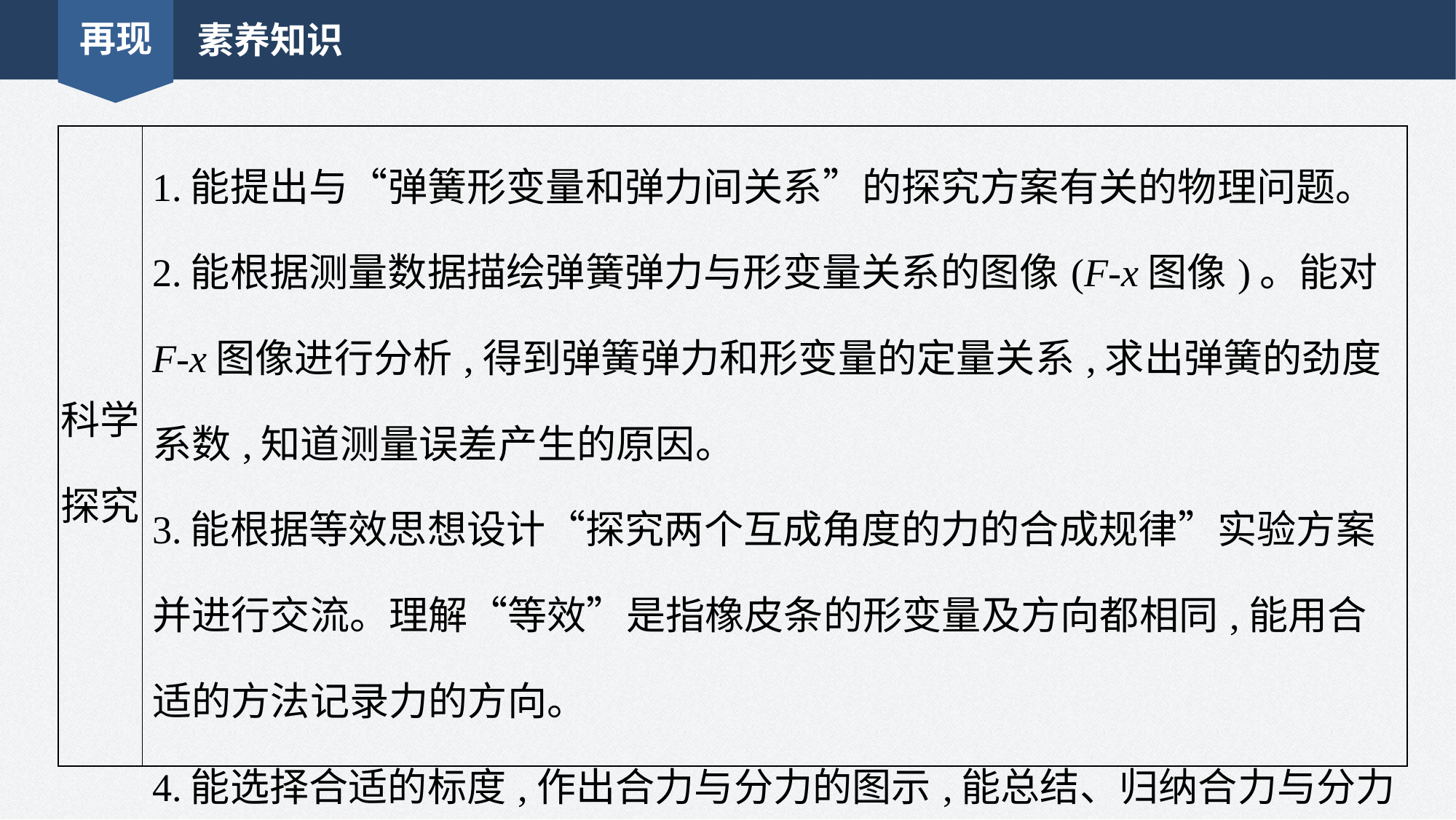

再现
素养知识
| 科学 探究 | 1.能提出与“弹簧形变量和弹力间关系”的探究方案有关的物理问题。 2.能根据测量数据描绘弹簧弹力与形变量关系的图像(F-x图像)。能对F-x图像进行分析,得到弹簧弹力和形变量的定量关系,求出弹簧的劲度系数,知道测量误差产生的原因。 3.能根据等效思想设计“探究两个互成角度的力的合成规律”实验方案并进行交流。理解“等效”是指橡皮条的形变量及方向都相同,能用合适的方法记录力的方向。 4.能选择合适的标度,作出合力与分力的图示,能总结、归纳合力与分力之间所遵循的规律,知道实验误差产生的原因。 |
| --- | --- |